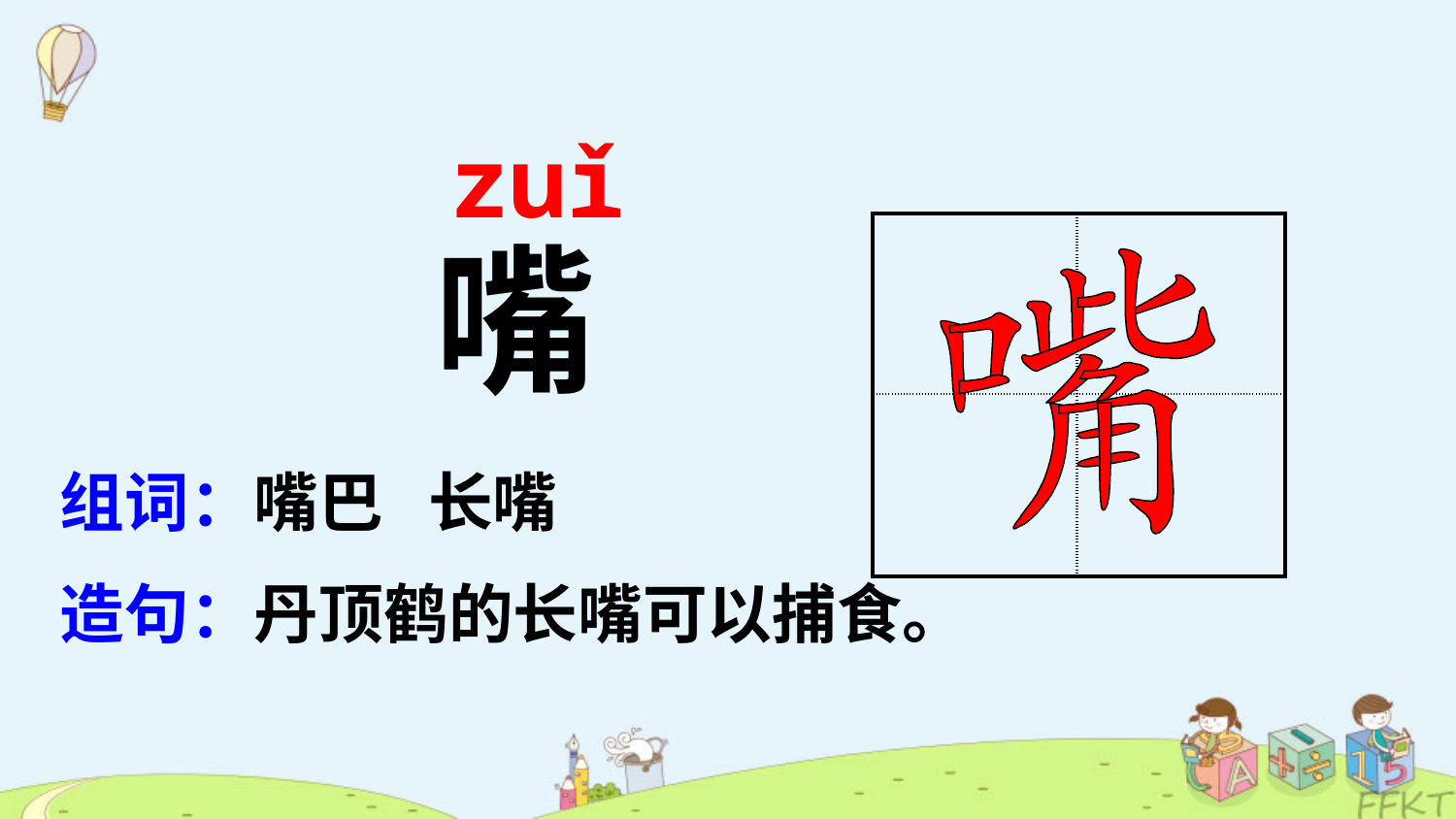

zuǐ
嘴
|  |  |
| --- | --- |
|  |  |

组词：嘴巴   长嘴
造句：丹顶鹤的长嘴可以捕食。